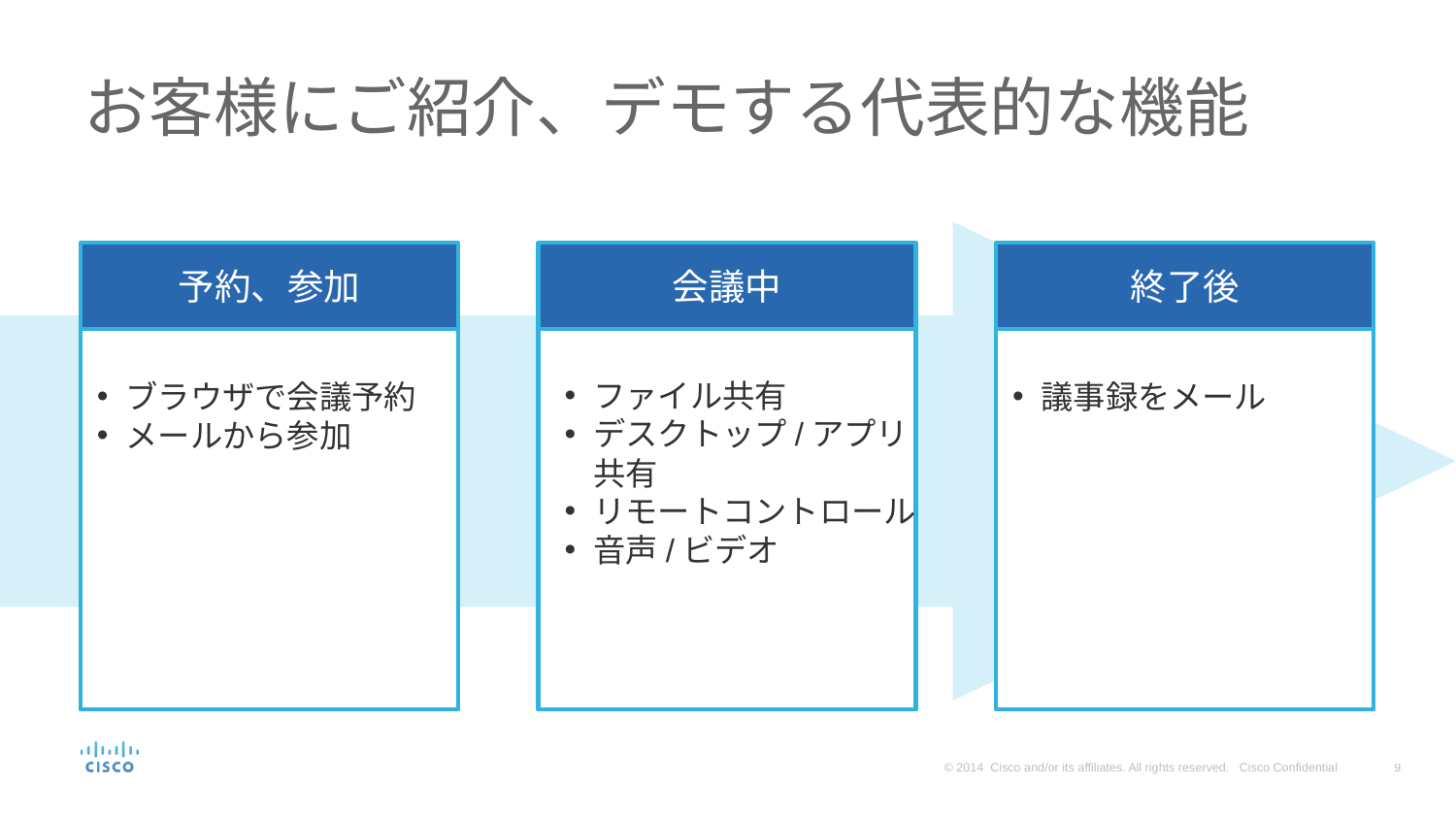

# お客様にご紹介、デモする代表的な機能

予約、参加
会議中
終了後

ファイル共有
デスクトップ/アプリ共有
リモートコントロール
音声/ビデオ
ブラウザで会議予約
メールから参加
議事録をメール